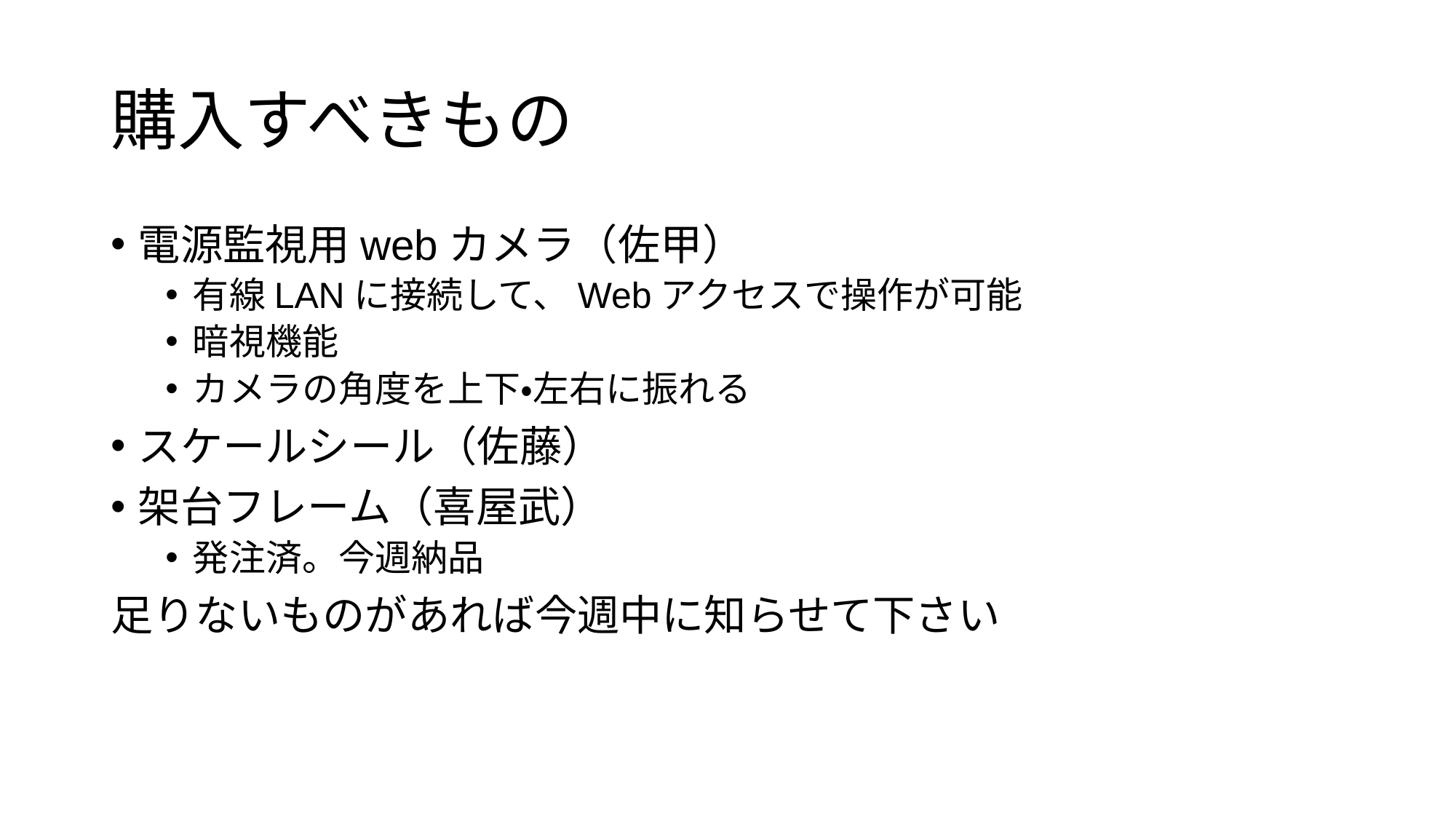

# 購入すべきもの
電源監視用webカメラ（佐甲）
有線LANに接続して、Webアクセスで操作が可能
暗視機能
カメラの角度を上下・左右に振れる
スケールシール（佐藤）
架台フレーム（喜屋武）
発注済。今週納品
足りないものがあれば今週中に知らせて下さい